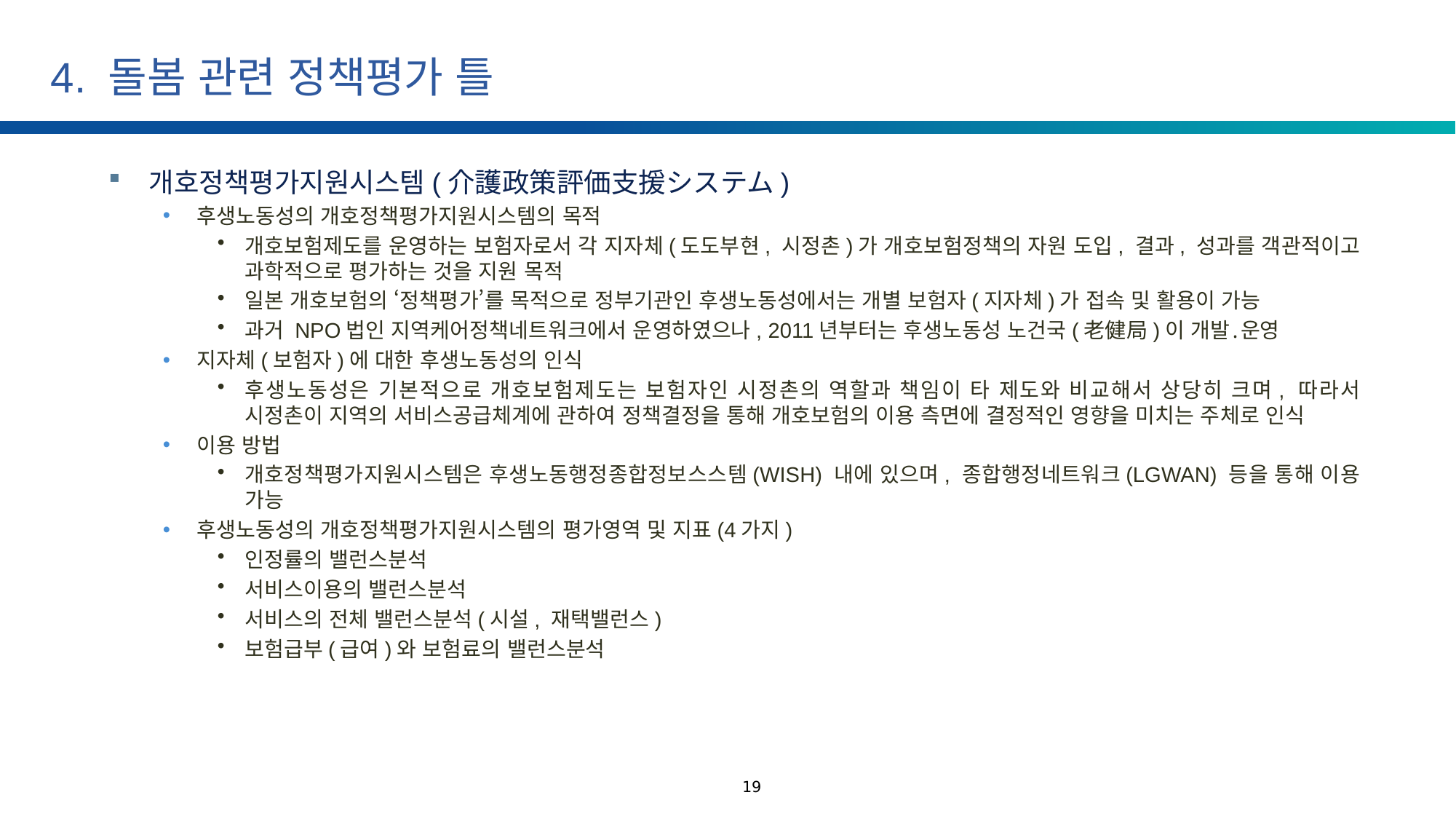

# 4. 돌봄 관련 정책평가 틀
개호정책평가지원시스템(介護政策評価支援システム)
후생노동성의 개호정책평가지원시스템의 목적
개호보험제도를 운영하는 보험자로서 각 지자체(도도부현, 시정촌)가 개호보험정책의 자원 도입, 결과, 성과를 객관적이고 과학적으로 평가하는 것을 지원 목적
일본 개호보험의 ‘정책평가’를 목적으로 정부기관인 후생노동성에서는 개별 보험자(지자체)가 접속 및 활용이 가능
과거 NPO법인 지역케어정책네트워크에서 운영하였으나, 2011년부터는 후생노동성 노건국(老健局)이 개발․운영
지자체(보험자)에 대한 후생노동성의 인식
후생노동성은 기본적으로 개호보험제도는 보험자인 시정촌의 역할과 책임이 타 제도와 비교해서 상당히 크며, 따라서 시정촌이 지역의 서비스공급체계에 관하여 정책결정을 통해 개호보험의 이용 측면에 결정적인 영향을 미치는 주체로 인식
이용 방법
개호정책평가지원시스템은 후생노동행정종합정보스스템(WISH) 내에 있으며, 종합행정네트워크(LGWAN) 등을 통해 이용 가능
후생노동성의 개호정책평가지원시스템의 평가영역 및 지표(4가지)
인정률의 밸런스분석
서비스이용의 밸런스분석
서비스의 전체 밸런스분석(시설, 재택밸런스)
보험급부(급여)와 보험료의 밸런스분석

19